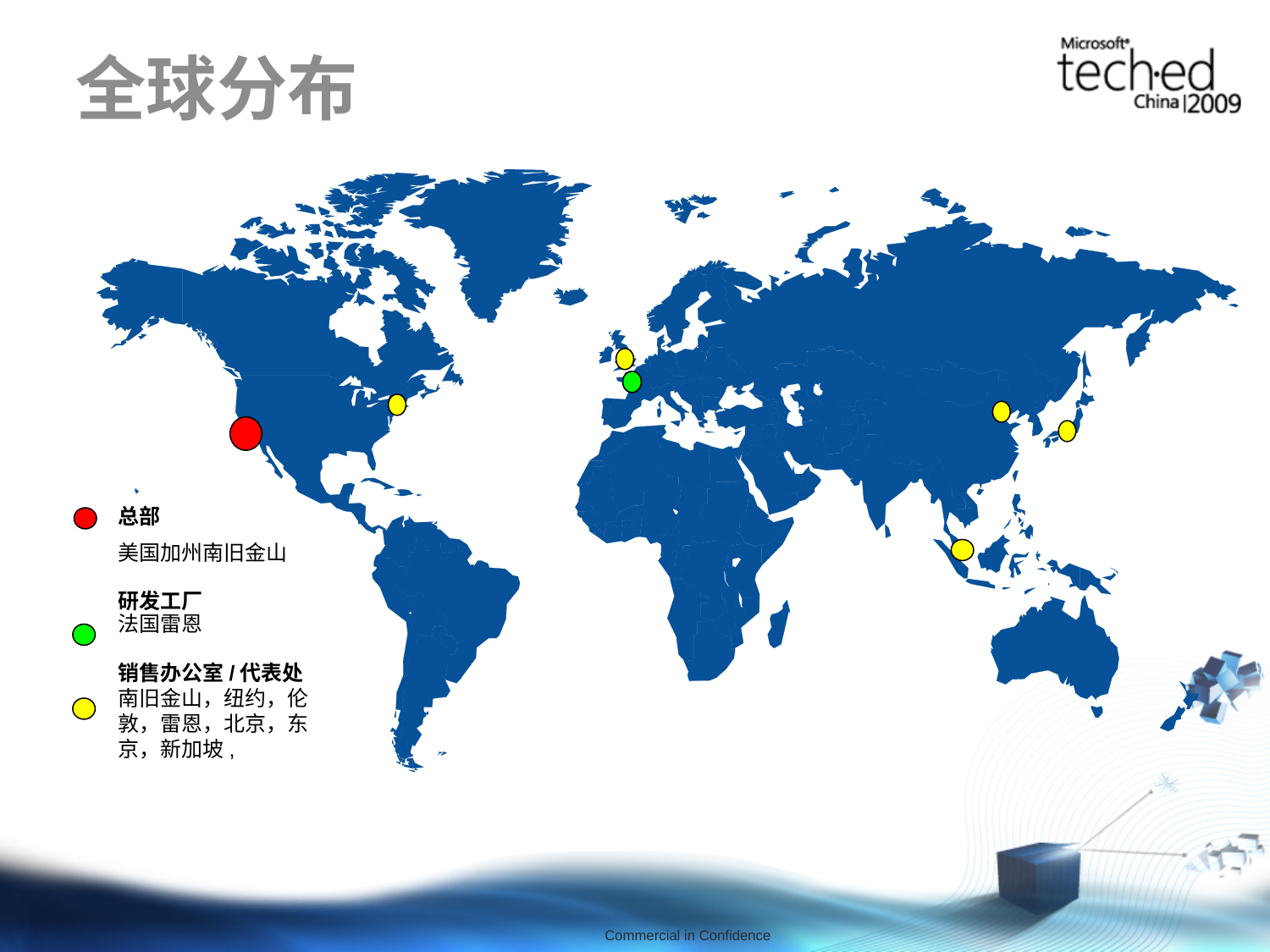

# 全球分布

总部
美国加州南旧金山

研发工厂
法国雷恩

销售办公室/代表处
南旧金山，纽约，伦敦，雷恩，北京，东京，新加坡,

Commercial in Confidence